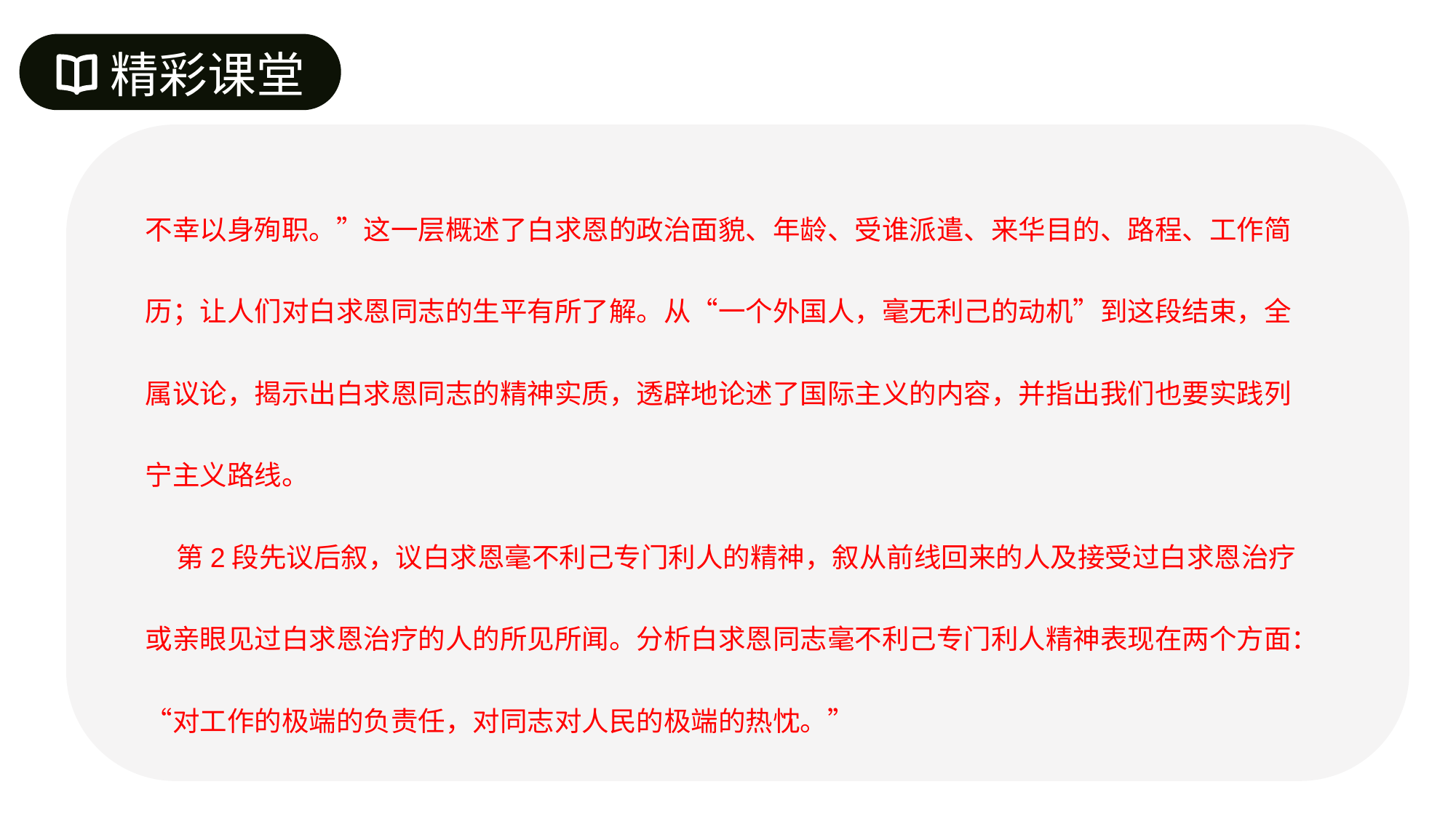

精彩课堂

不幸以身殉职。”这一层概述了白求恩的政治面貌、年龄、受谁派遣、来华目的、路程、工作简历；让人们对白求恩同志的生平有所了解。从“一个外国人，毫无利己的动机”到这段结束，全属议论，揭示出白求恩同志的精神实质，透辟地论述了国际主义的内容，并指出我们也要实践列宁主义路线。
    第2段先议后叙，议白求恩毫不利己专门利人的精神，叙从前线回来的人及接受过白求恩治疗或亲眼见过白求恩治疗的人的所见所闻。分析白求恩同志毫不利己专门利人精神表现在两个方面：“对工作的极端的负责任，对同志对人民的极端的热忱。”